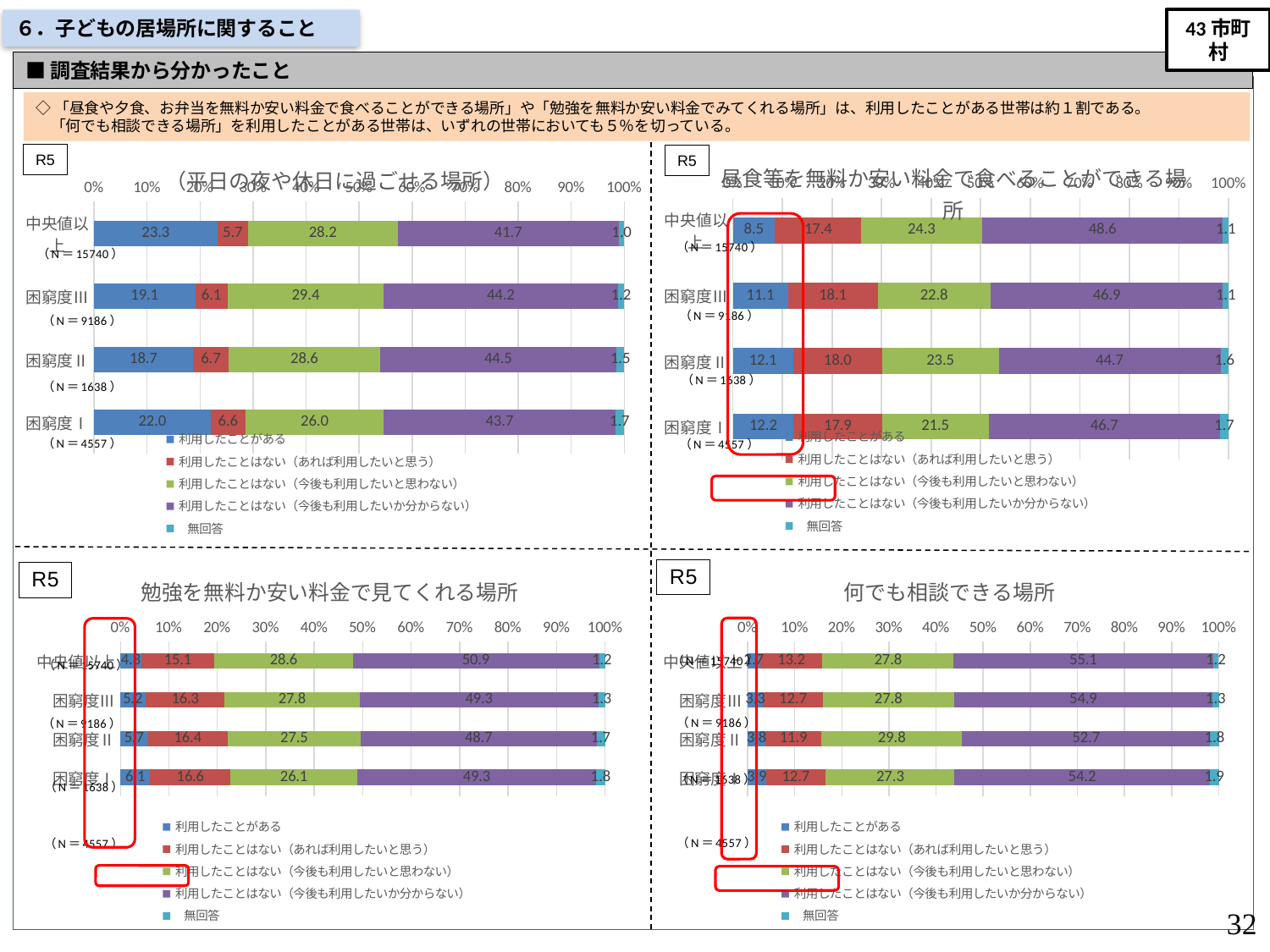

43市町村
６．子どもの居場所に関すること
■調査結果から分かったこと

◇「昼食や夕食、お弁当を無料か安い料金で食べることができる場所」や「勉強を無料か安い料金でみてくれる場所」は、利用したことがある世帯は約１割である。
　「何でも相談できる場所」を利用したことがある世帯は、いずれの世帯においても５％を切っている。

### Chart: 昼食等を無料か安い料金で食べることができる場所

| Category | 利用したことがある   | 利用したことはない（あれば利用したいと思う）                 | 利用したことはない（今後も利用したいと思わない）             | 利用したことはない（今後も利用したいか分からない）           |   無回答             |
|---|---|---|---|---|---|
| 中央値以上 | 8.5 | 17.4 | 24.3 | 48.6 | 1.1 |
| 困窮度Ⅲ | 11.1 | 18.1 | 22.8 | 46.9 | 1.1 |
| 困窮度Ⅱ | 12.1 | 18.0 | 23.5 | 44.7 | 1.6 |
| 困窮度Ⅰ | 12.2 | 17.9 | 21.5 | 46.7 | 1.7 |

### Chart: （平日の夜や休日に過ごせる場所）

| Category | 利用したことがある   | 利用したことはない（あれば利用したいと思う）                 | 利用したことはない（今後も利用したいと思わない）             | 利用したことはない（今後も利用したいか分からない）           |   無回答             |
|---|---|---|---|---|---|
| 中央値以上 | 23.3 | 5.7 | 28.2 | 41.7 | 1.0 |
| 困窮度Ⅲ | 19.1 | 6.1 | 29.4 | 44.2 | 1.2 |
| 困窮度Ⅱ | 18.7 | 6.7 | 28.6 | 44.5 | 1.5 |
| 困窮度Ⅰ | 22.0 | 6.6 | 26.0 | 43.7 | 1.7 |
R5
R5

### Chart: 勉強を無料か安い料金で見てくれる場所

| Category | 利用したことがある   | 利用したことはない（あれば利用したいと思う）                 | 利用したことはない（今後も利用したいと思わない）             | 利用したことはない（今後も利用したいか分からない）           |   無回答             |
|---|---|---|---|---|---|
| 中央値以上 | 4.3 | 15.1 | 28.6 | 50.9 | 1.2 |
| 困窮度Ⅲ | 5.2 | 16.3 | 27.8 | 49.3 | 1.3 |
| 困窮度Ⅱ | 5.7 | 16.4 | 27.5 | 48.7 | 1.7 |
| 困窮度Ⅰ | 6.1 | 16.6 | 26.1 | 49.3 | 1.8 |

### Chart: 何でも相談できる場所

| Category | 利用したことがある   | 利用したことはない（あれば利用したいと思う）                 | 利用したことはない（今後も利用したいと思わない）             | 利用したことはない（今後も利用したいか分からない）           |   無回答             |
|---|---|---|---|---|---|
| 中央値以上 | 2.7 | 13.2 | 27.8 | 55.1 | 1.2 |
| 困窮度Ⅲ | 3.3 | 12.7 | 27.8 | 54.9 | 1.3 |
| 困窮度Ⅱ | 3.8 | 11.9 | 29.8 | 52.7 | 1.8 |
| 困窮度Ⅰ | 3.9 | 12.7 | 27.3 | 54.2 | 1.9 |

32